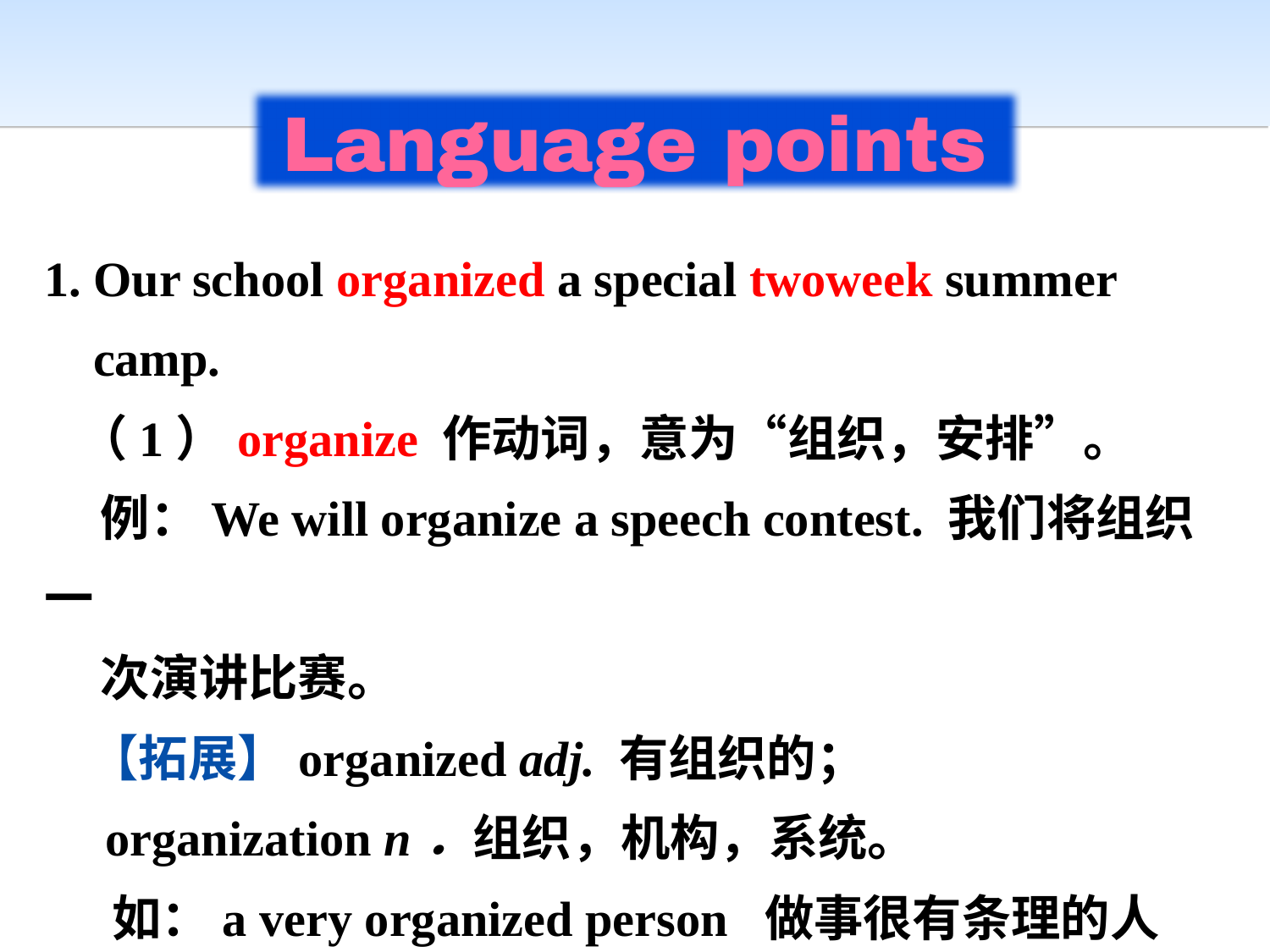

Language points
1. Our school organized a special two­week summer
    camp.
  （1）organize 作动词，意为“组织，安排”。
    例：We will organize a speech contest. 我们将组织一
    次演讲比赛。
   【拓展】organized adj. 有组织的；
     organization n．组织，机构，系统。
     如：a very organized person  做事很有条理的人